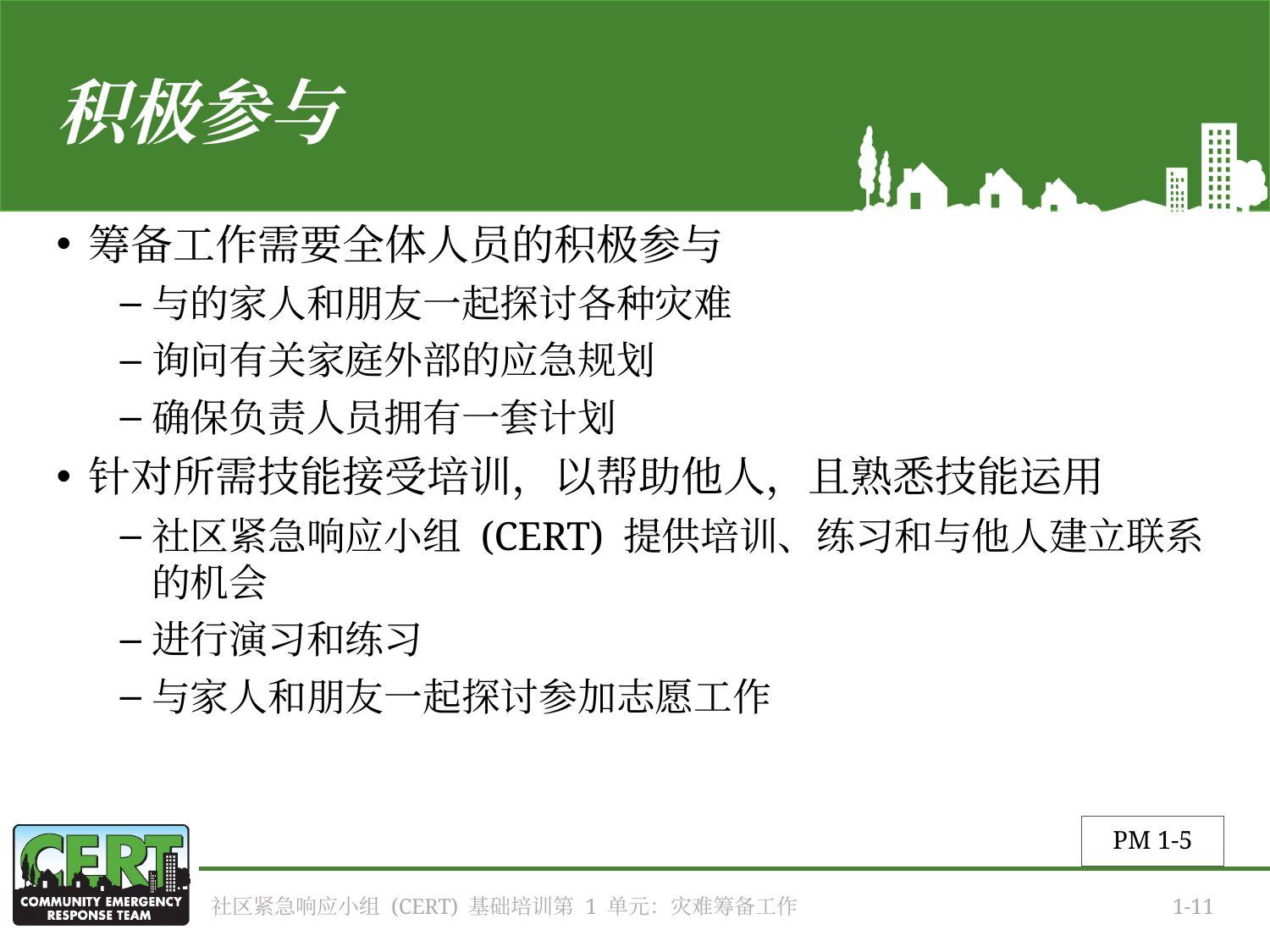

# 积极参与
筹备工作需要全体人员的积极参与
与的家人和朋友一起探讨各种灾难
询问有关家庭外部的应急规划
确保负责人员拥有一套计划
针对所需技能接受培训，以帮助他人，且熟悉技能运用
社区紧急响应小组 (CERT) 提供培训、练习和与他人建立联系的机会
进行演习和练习
与家人和朋友一起探讨参加志愿工作

PM 1-5
社区紧急响应小组 (CERT) 基础培训第 1 单元：灾难筹备工作
1-11